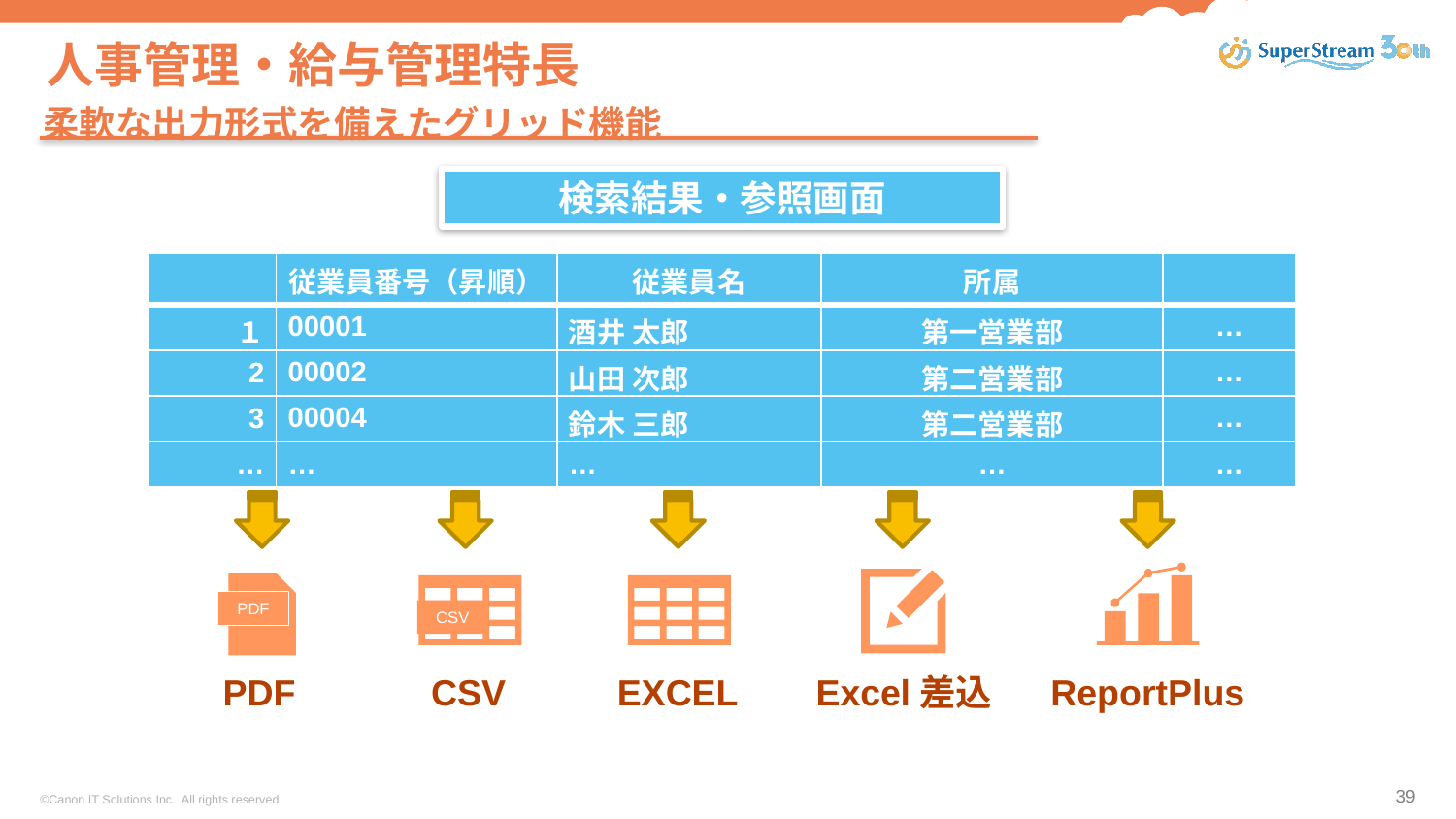

# 人事管理・給与管理特長
柔軟な出力形式を備えたグリッド機能

検索結果・参照画面
|  | 従業員番号（昇順） | 従業員名 | 所属 |  |
| --- | --- | --- | --- | --- |
| １ | 00001 | 酒井 太郎 | 第一営業部 | … |
| 2 | 00002 | 山田 次郎 | 第二営業部 | … |
| 3 | 00004 | 鈴木 三郎 | 第二営業部 | … |
| … | … | … | … | … |

PDF
CSV
PDF
CSV
EXCEL
Excel差込
ReportPlus
©Canon IT Solutions Inc.  All rights reserved.
39